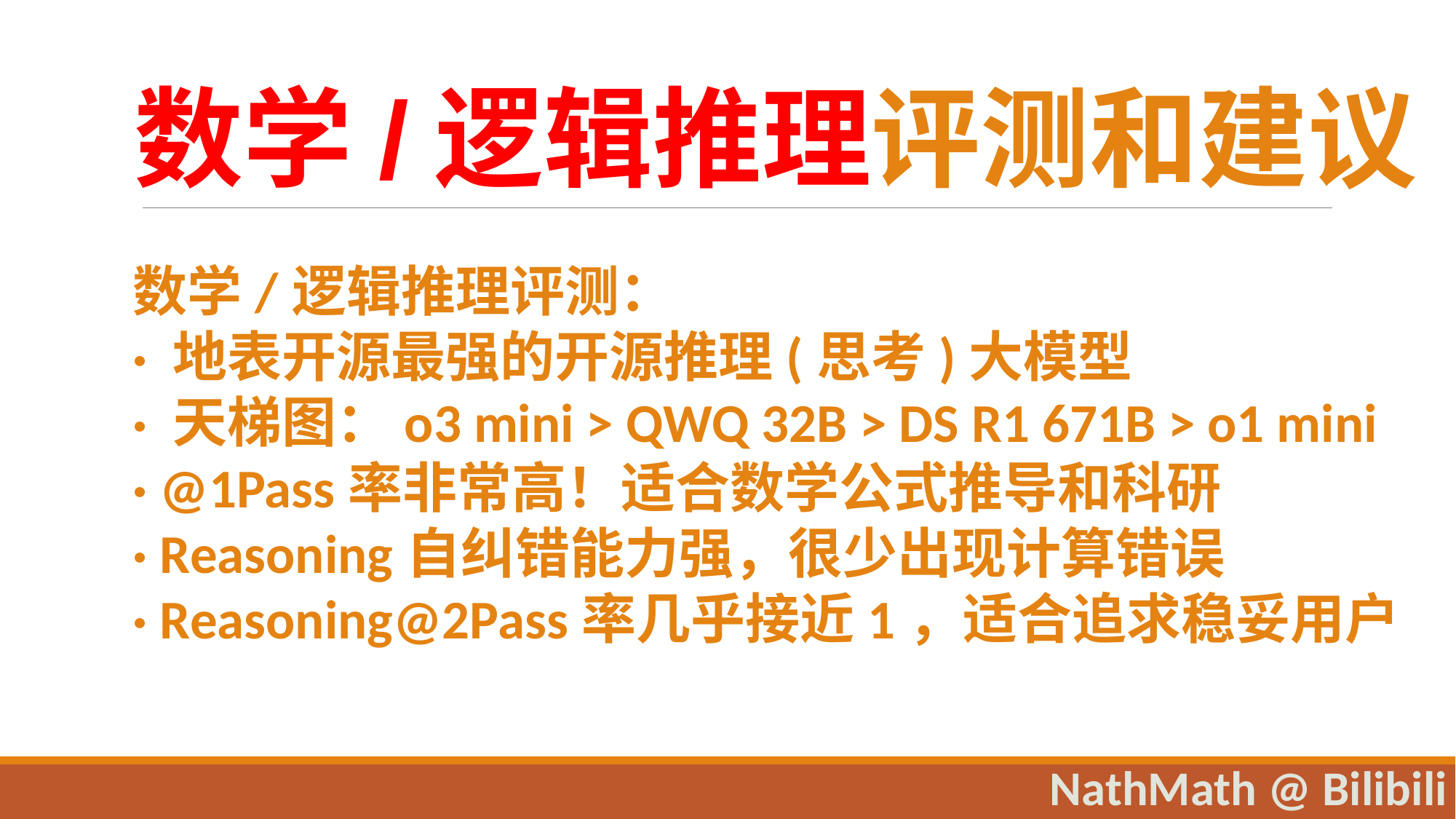

数学/逻辑推理评测和建议
数学/逻辑推理评测：
· 地表开源最强的开源推理(思考)大模型
· 天梯图：o3 mini > QWQ 32B > DS R1 671B > o1 mini
· @1Pass率非常高！适合数学公式推导和科研
· Reasoning自纠错能力强，很少出现计算错误
· Reasoning@2Pass率几乎接近1，适合追求稳妥用户
NathMath @ Bilibili